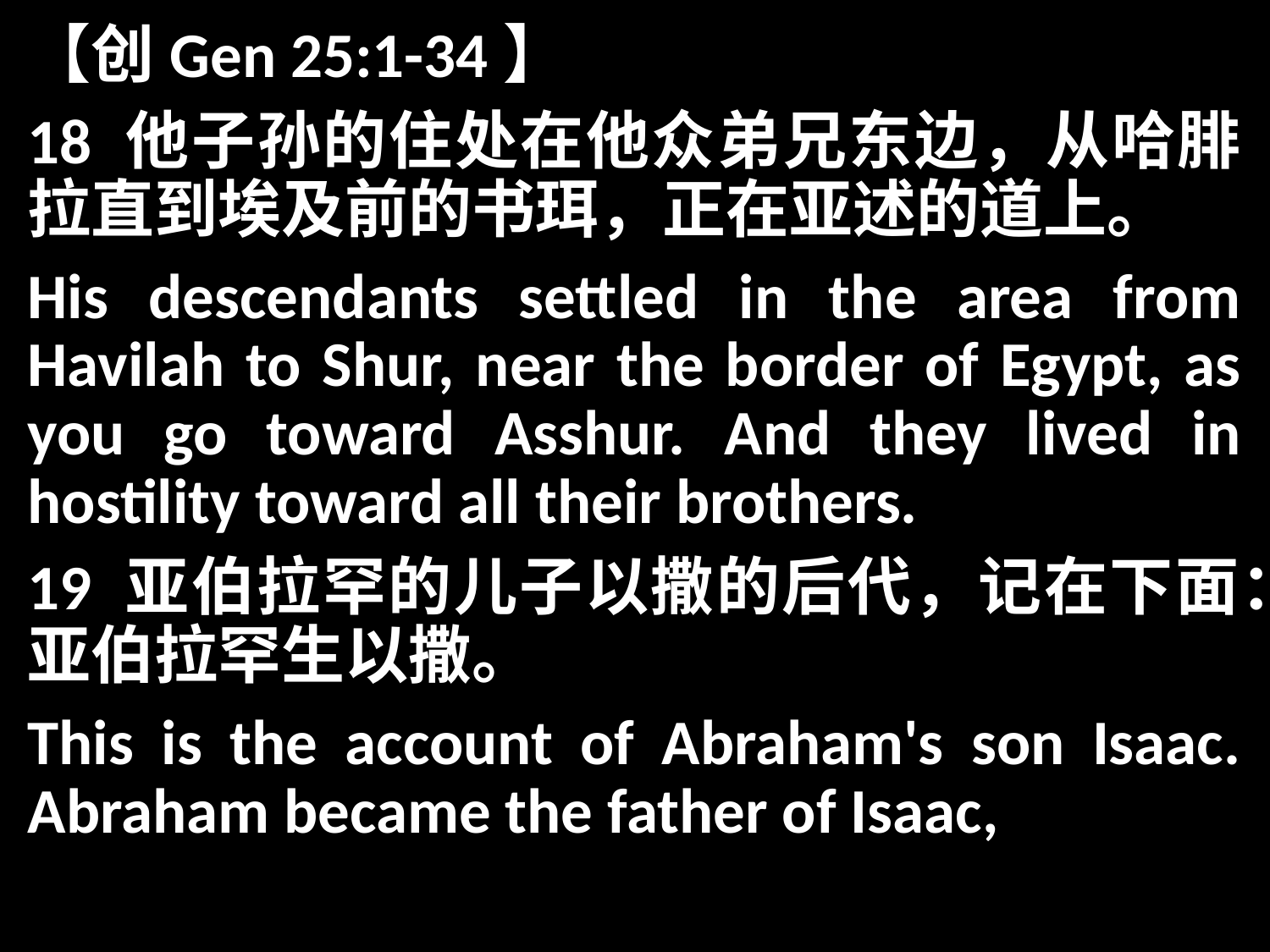

【创Gen 25:1-34】
18 他子孙的住处在他众弟兄东边，从哈腓拉直到埃及前的书珥，正在亚述的道上。
His descendants settled in the area from Havilah to Shur, near the border of Egypt, as you go toward Asshur. And they lived in hostility toward all their brothers.
19 亚伯拉罕的儿子以撒的后代，记在下面：亚伯拉罕生以撒。
This is the account of Abraham's son Isaac. Abraham became the father of Isaac,